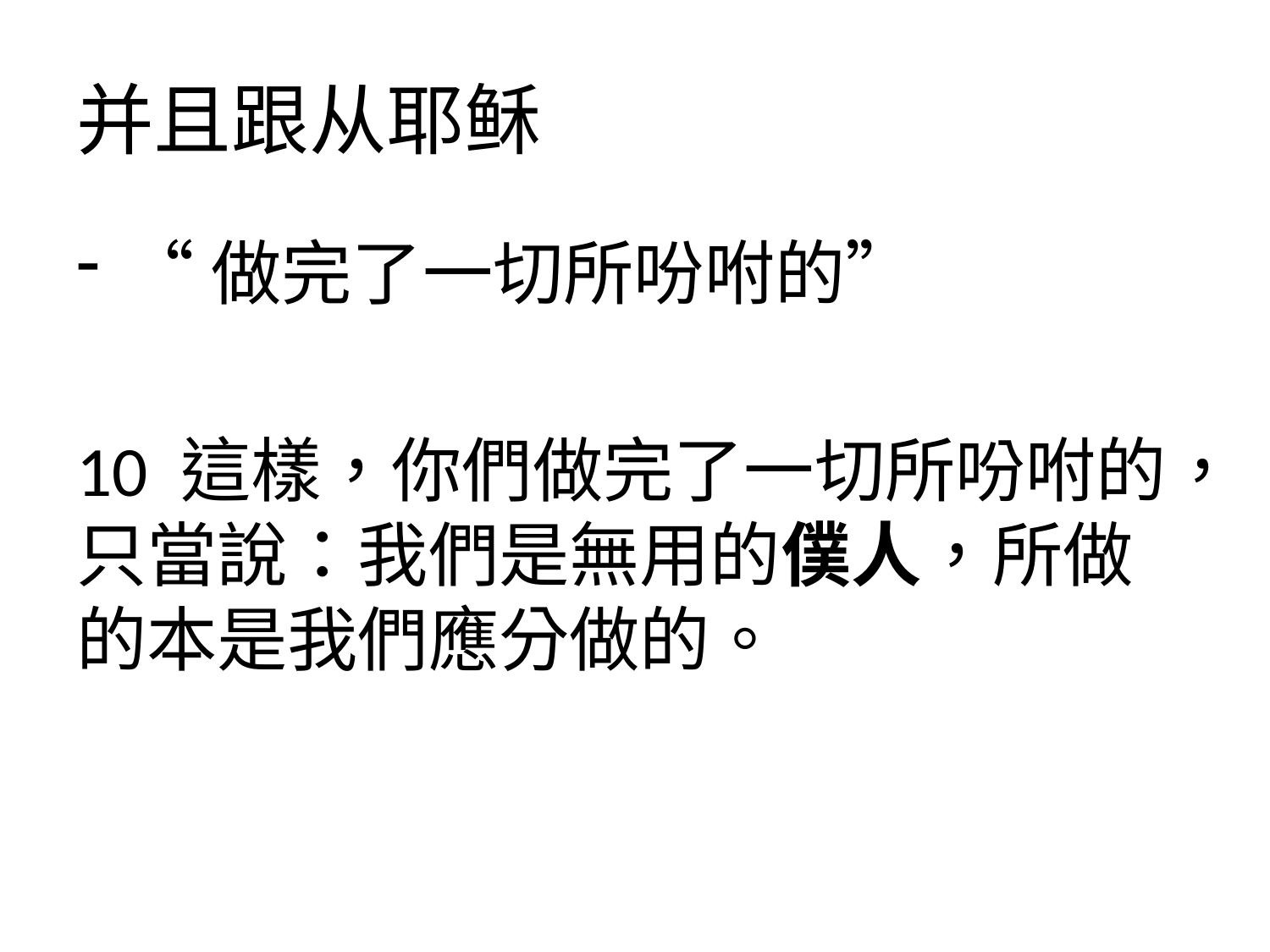

# 并且跟从耶稣
“做完了一切所吩咐的”

10 這樣，你們做完了一切所吩咐的，只當說：我們是無用的僕人，所做的本是我們應分做的。